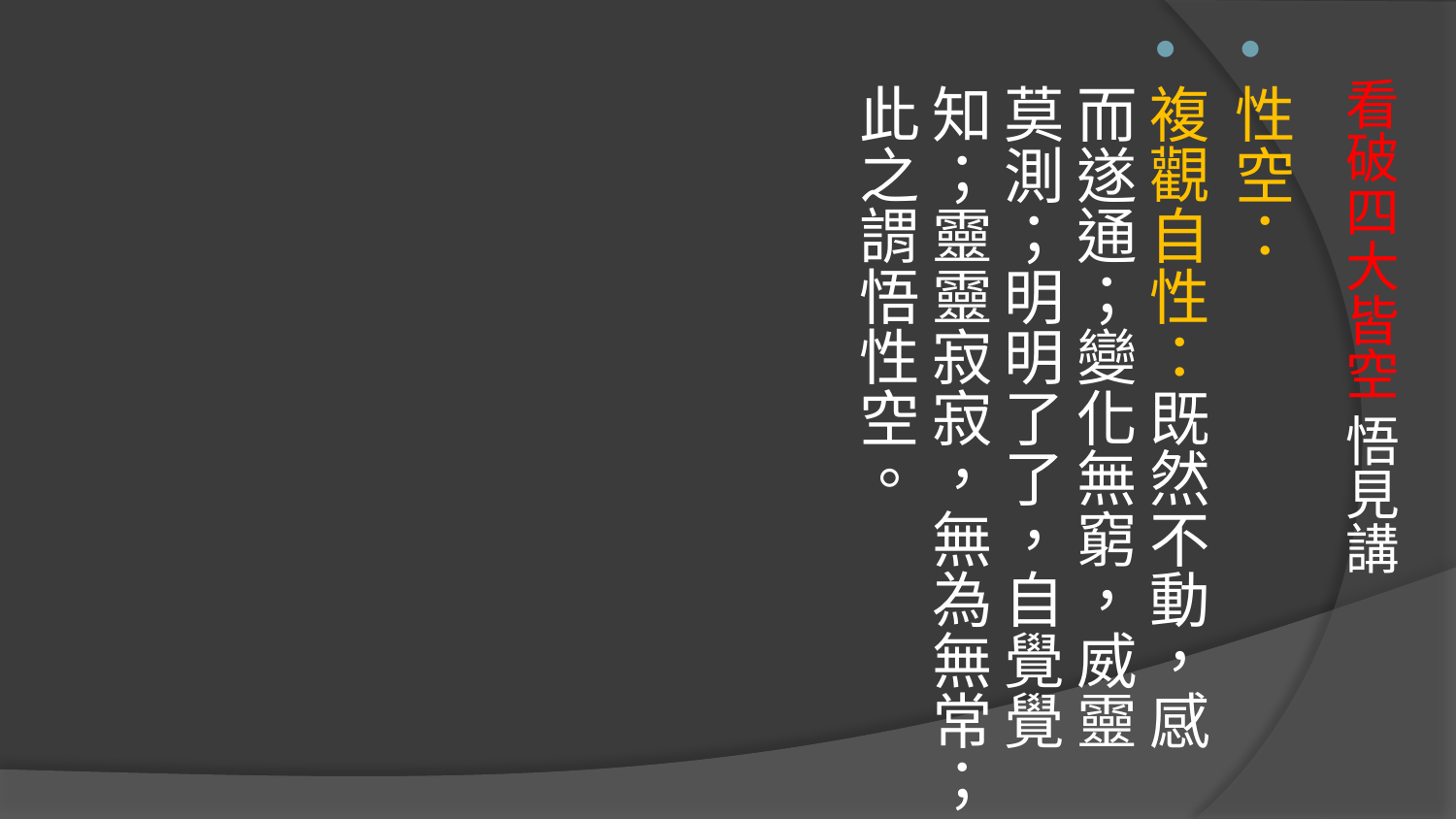

性空：
複觀自性：既然不動，感而遂通；變化無窮，威靈莫測；明明了了，自覺覺知；靈靈寂寂，無為無常；此之謂悟性空。

# 看破四大皆空 悟見講